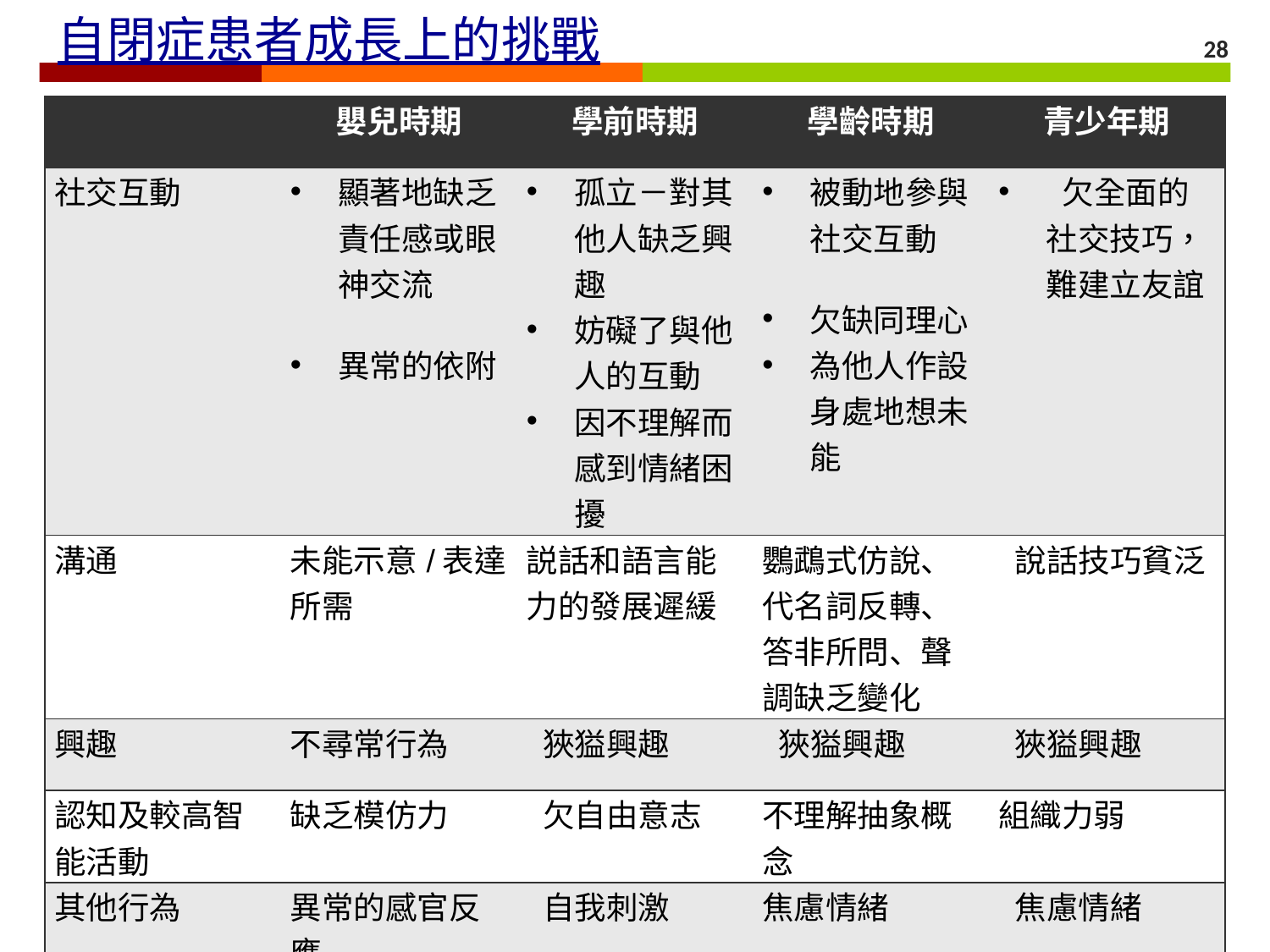

自閉症患者成長上的挑戰
28
|  | 嬰兒時期 | 學前時期 | 學齡時期 | 青少年期 |
| --- | --- | --- | --- | --- |
| 社交互動 | 顯著地缺乏責任感或眼神交流 異常的依附 | 孤立－對其他人缺乏興趣 妨礙了與他人的互動 因不理解而感到情緒困擾 | 被動地參與社交互動   欠缺同理心 為他人作設身處地想未能 | 欠全面的社交技巧，難建立友誼 |
| 溝通 | 未能示意/表達所需 | 説話和語言能力的發展遲緩 | 鸚鵡式仿說、代名詞反轉、答非所問、聲調缺乏變化 | 說話技巧貧泛 |
| 興趣 | 不尋常行為 | 狹獈興趣 | 狹獈興趣 | 狹獈興趣 |
| 認知及較高智能活動 | 缺乏模仿力 | 欠自由意志 | 不理解抽象概念 | 組織力弱 |
| 其他行為 | 異常的感官反應 | 自我刺激 | 焦慮情緒 | 焦慮情緒 |